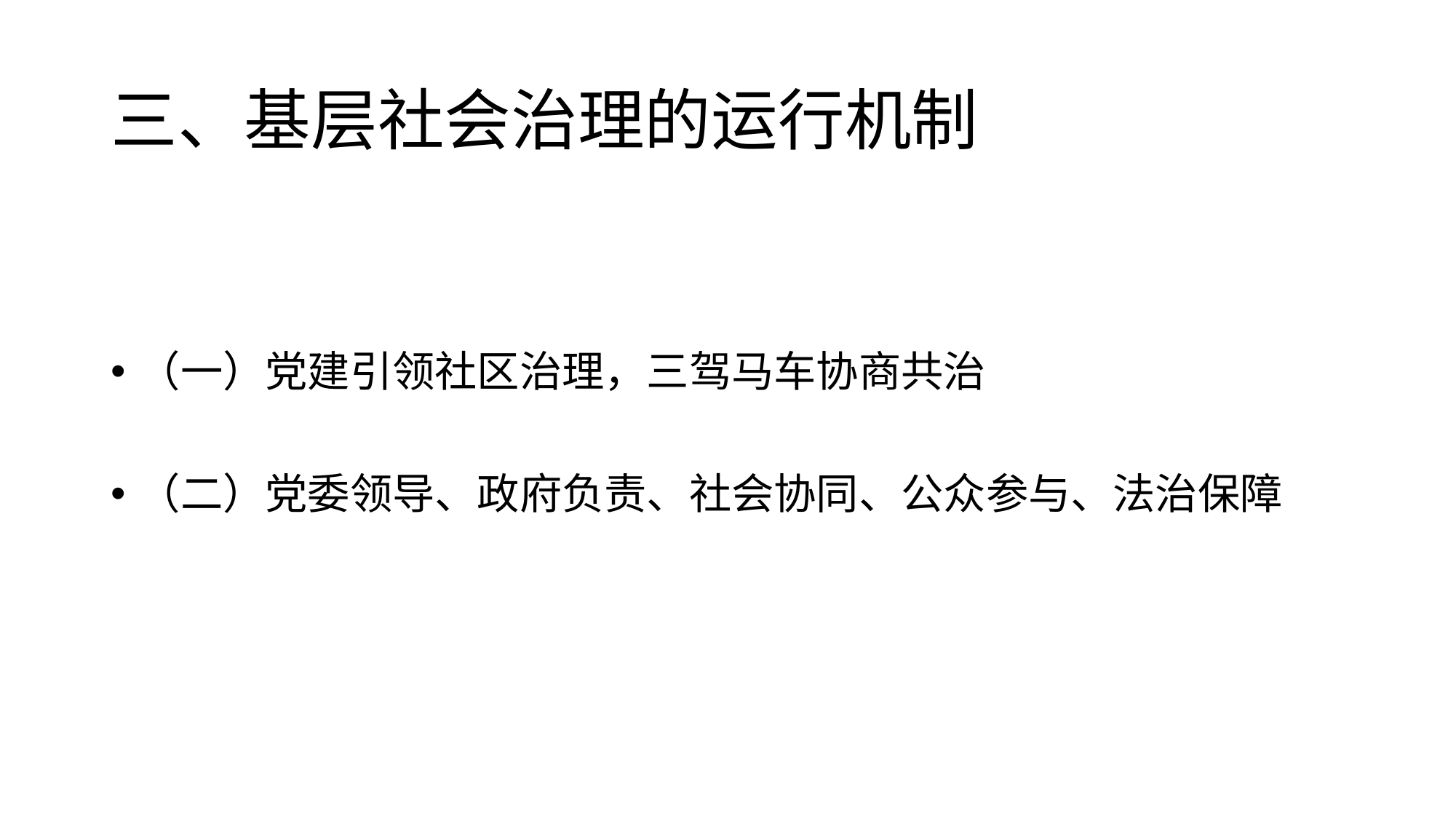

# 三、基层社会治理的运行机制

（一）党建引领社区治理，三驾马车协商共治

（二）党委领导、政府负责、社会协同、公众参与、法治保障